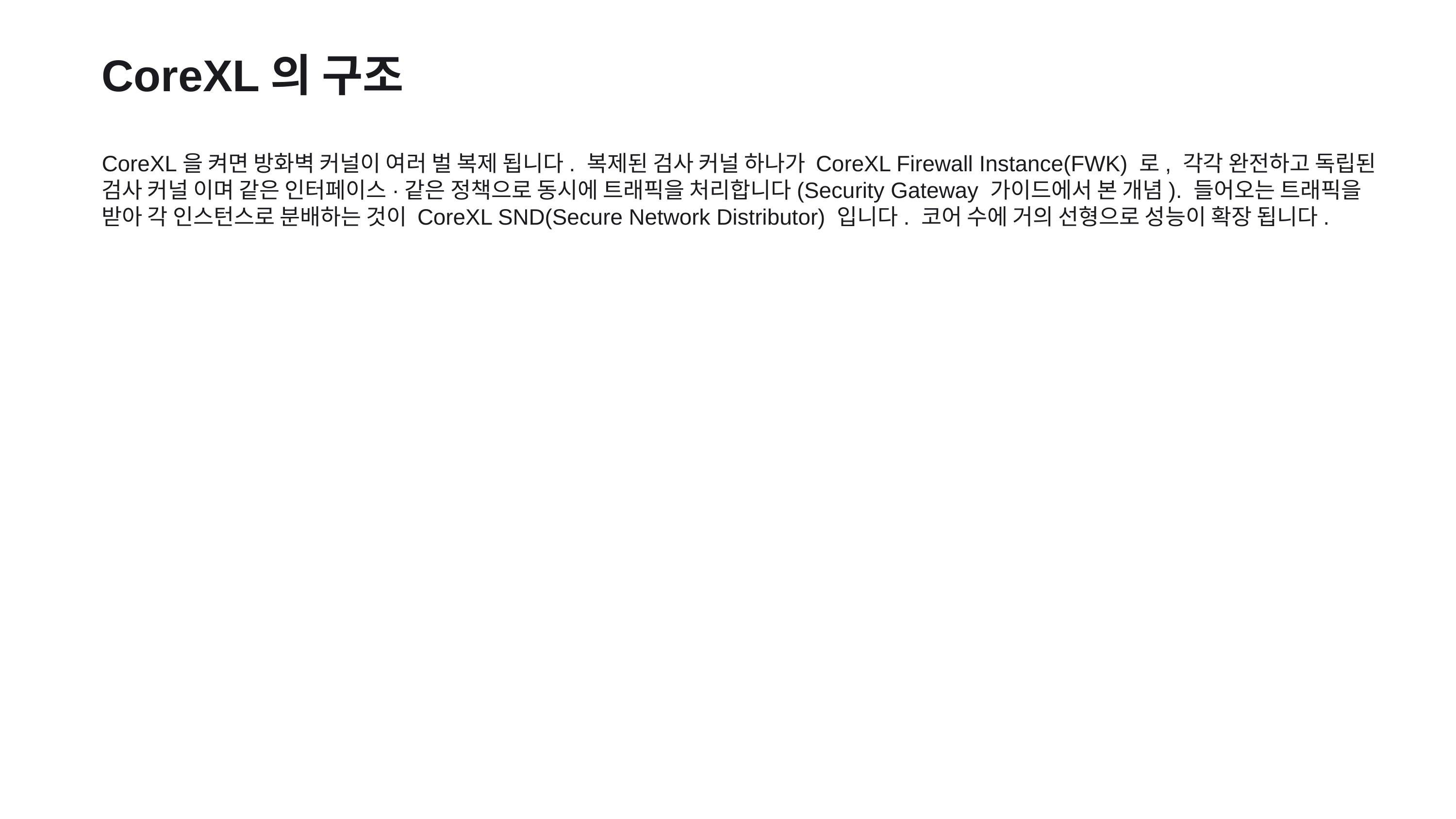

CoreXL의 구조
CoreXL을 켜면 방화벽 커널이 여러 벌 복제 됩니다. 복제된 검사 커널 하나가 CoreXL Firewall Instance(FWK) 로, 각각 완전하고 독립된 검사 커널 이며 같은 인터페이스·같은 정책으로 동시에 트래픽을 처리합니다(Security Gateway 가이드에서 본 개념). 들어오는 트래픽을 받아 각 인스턴스로 분배하는 것이 CoreXL SND(Secure Network Distributor) 입니다. 코어 수에 거의 선형으로 성능이 확장 됩니다.